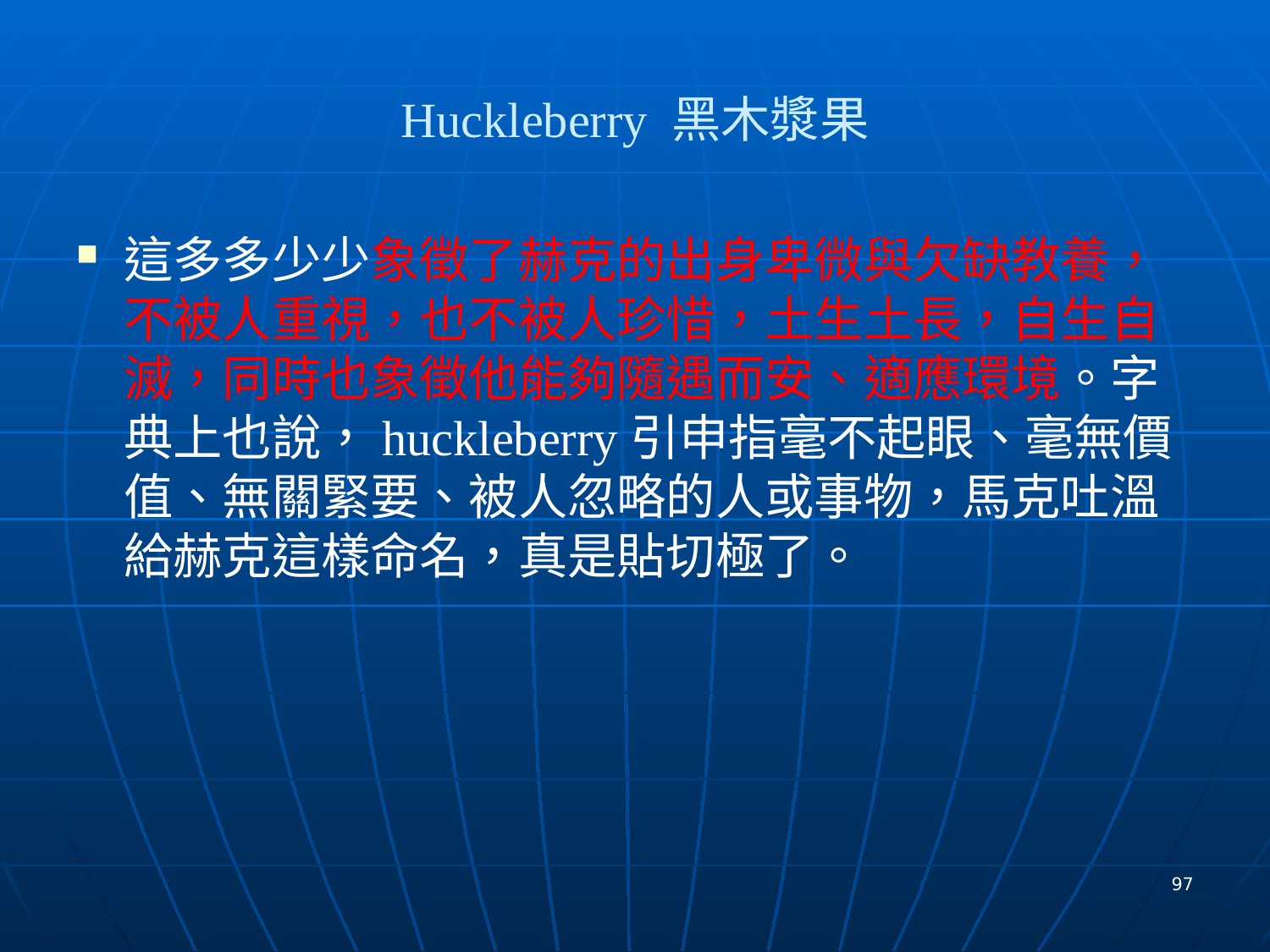

# Huckleberry 黑木漿果
這多多少少象徵了赫克的出身卑微與欠缺教養，不被人重視，也不被人珍惜，土生土長，自生自滅，同時也象徵他能夠隨遇而安、適應環境。字典上也說，huckleberry引申指毫不起眼、毫無價值、無關緊要、被人忽略的人或事物，馬克吐溫給赫克這樣命名，真是貼切極了。
97